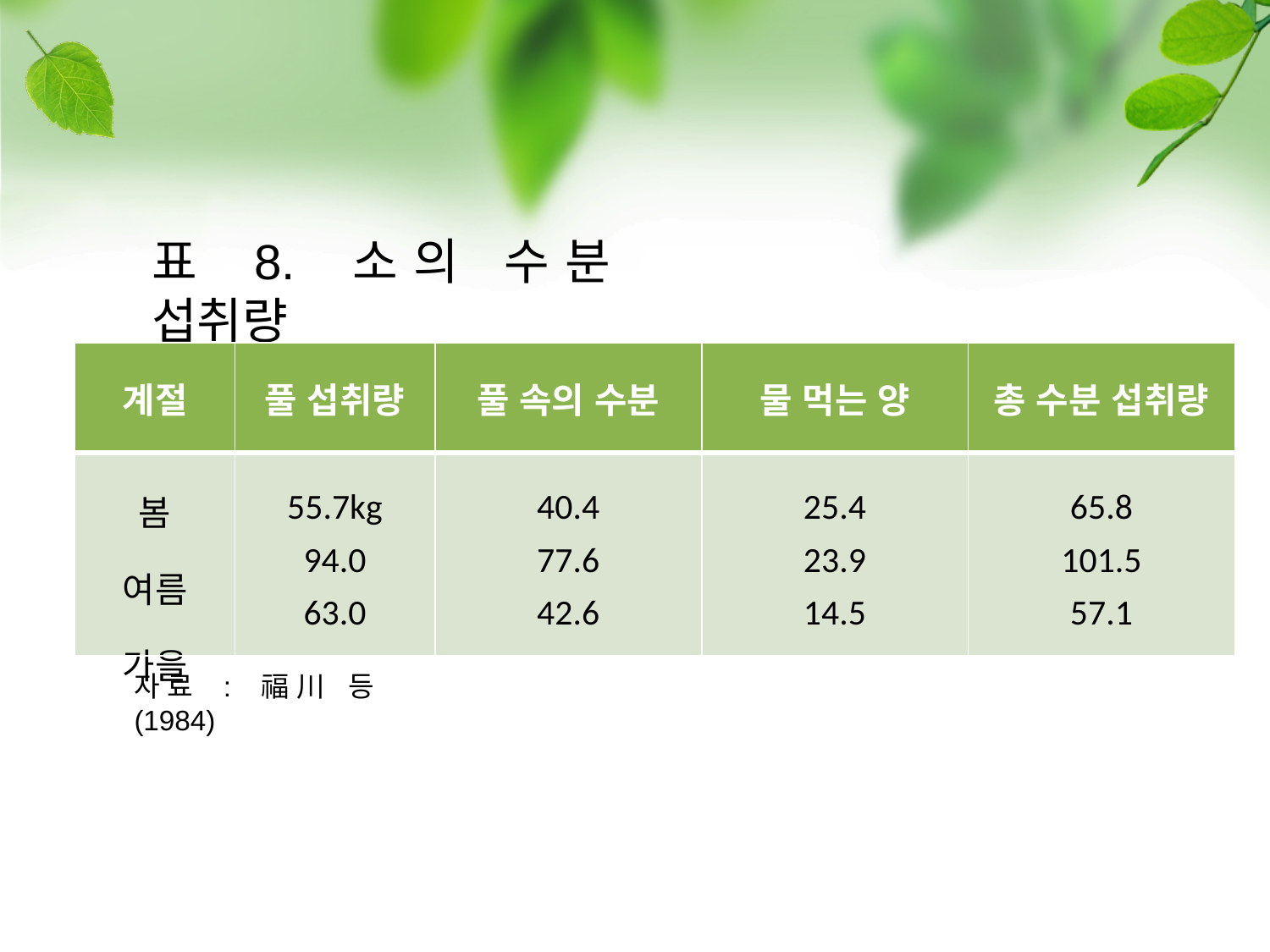

표 8. 소의 수분 섭취량
| 계절 | 풀 섭취량 | 풀 속의 수분 | 물 먹는 양 | 총 수분 섭취량 |
| --- | --- | --- | --- | --- |
| 봄 여름 가을 | 55.7kg 94.0 63.0 | 40.4 77.6 42.6 | 25.4 23.9 14.5 | 65.8 101.5 57.1 |
자료 : 福川 등(1984)